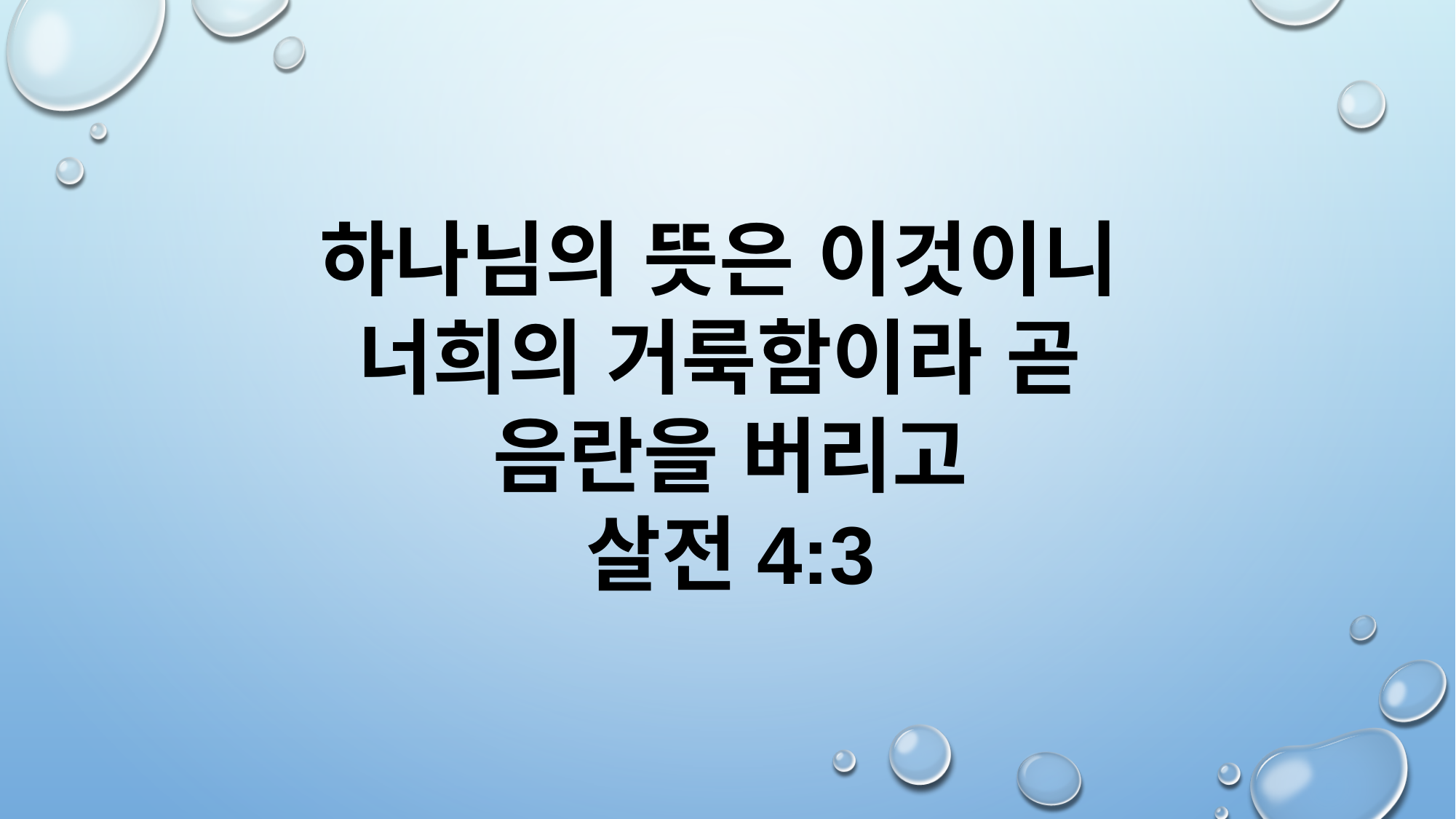

하나님의 뜻은 이것이니
너희의 거룩함이라 곧
음란을 버리고
살전4:3